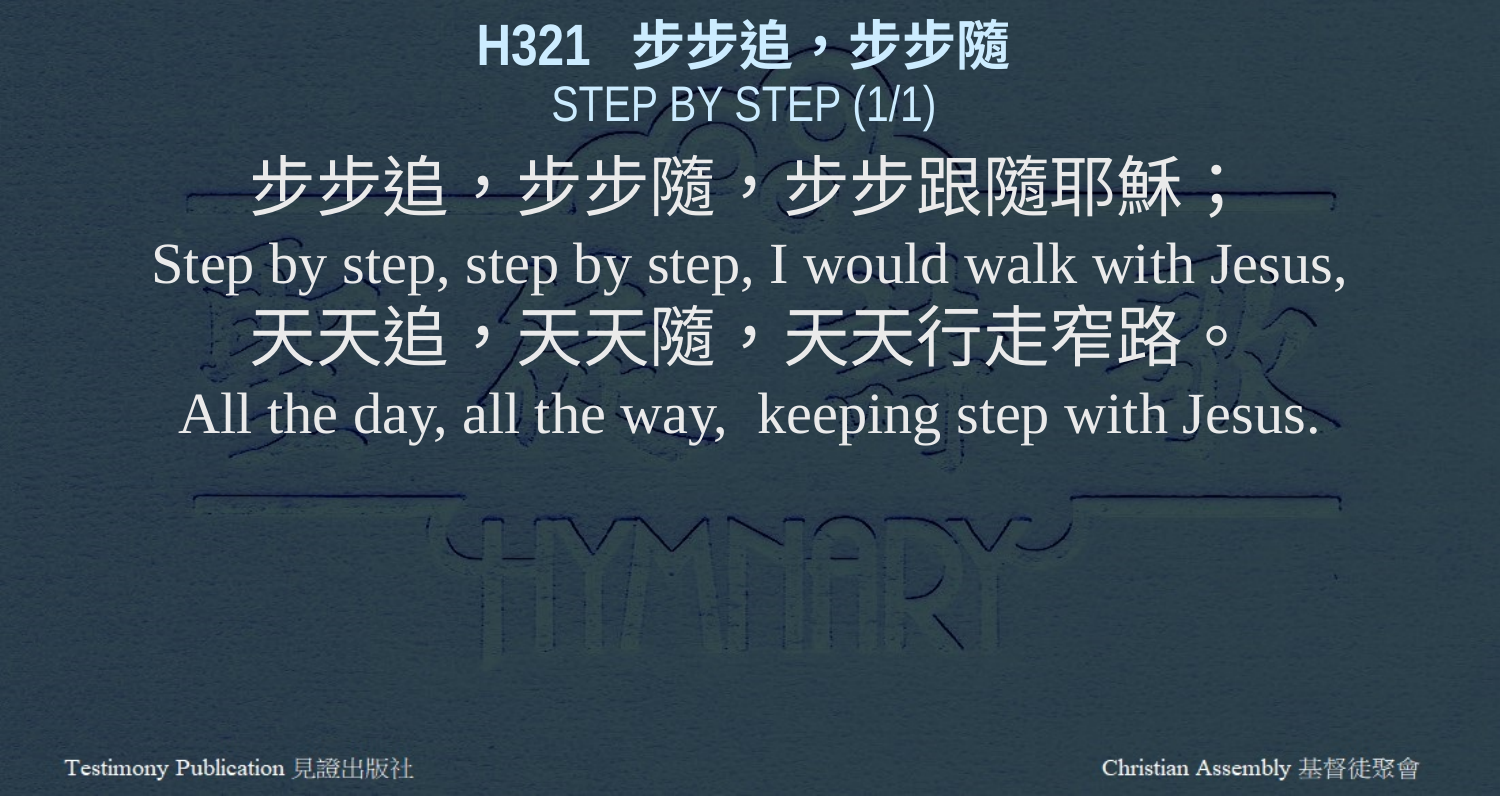

H321  步步追，步步隨
STEP BY STEP (1/1)
步步追，步步隨，步步跟隨耶穌；
Step by step, step by step, I would walk with Jesus,
天天追，天天隨，天天行走窄路。
All the day, all the way,  keeping step with Jesus.